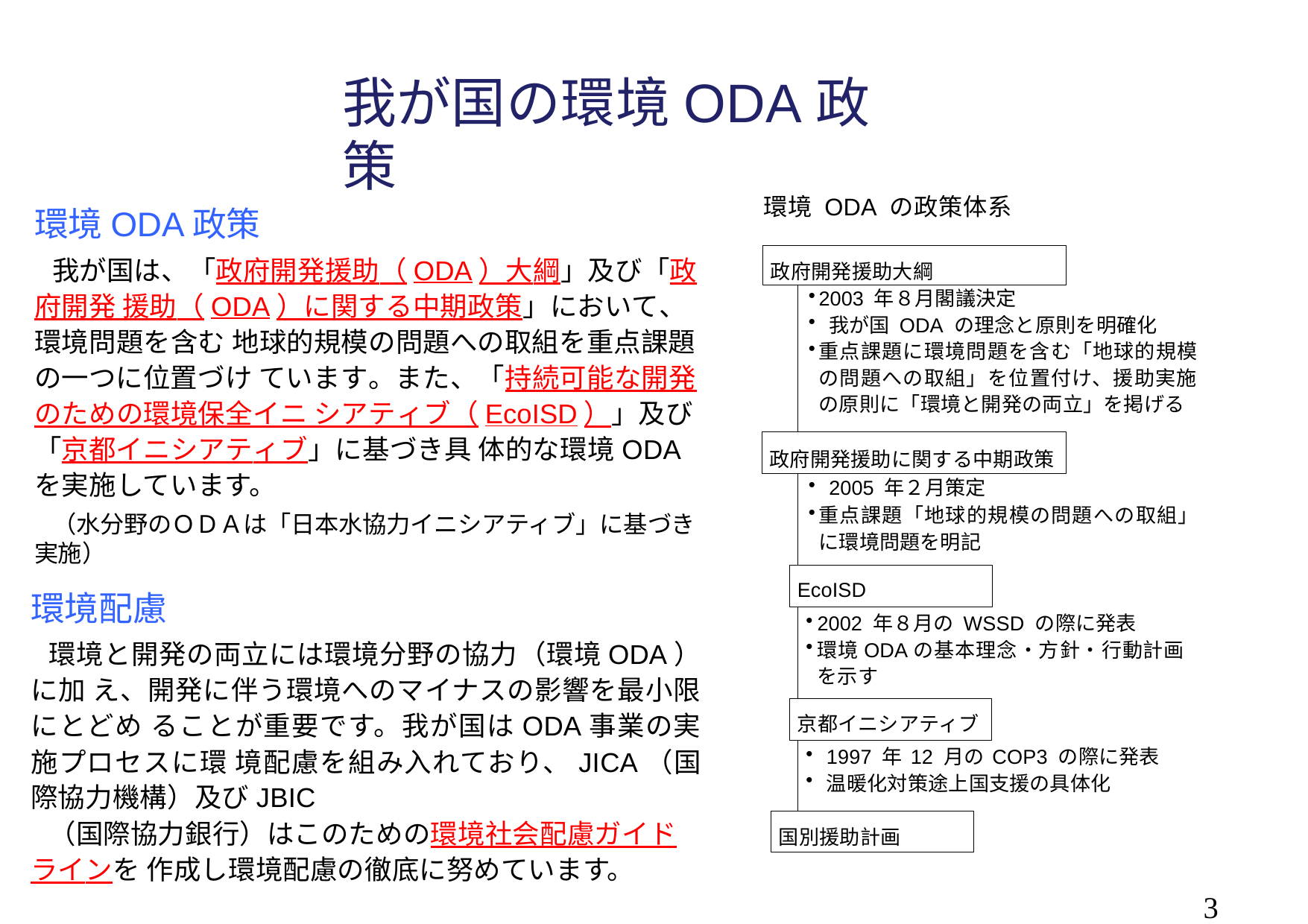

# 我が国の環境ODA政策
環境ODA の政策体系

政府開発援助大綱
2003 年８月閣議決定
我が国 ODA の理念と原則を明確化
重点課題に環境問題を含む「地球的規模 の問題への取組」を位置付け、援助実施 の原則に「環境と開発の両立」を掲げる

政府開発援助に関する中期政策
2005 年２月策定
重点課題「地球的規模の問題への取組」 に環境問題を明記
環境ODA政策
我が国は、「政府開発援助（ODA）大綱」及び「政府開発 援助（ODA）に関する中期政策」において、環境問題を含む 地球的規模の問題への取組を重点課題の一つに位置づけ ています。また、「持続可能な開発のための環境保全イニ シアティブ（EcoISD）」及び「京都イニシアティブ」に基づき具 体的な環境ODAを実施しています。
（水分野のＯＤＡは「日本水協力イニシアティブ」に基づき実施）
EcoISD
環境配慮
環境と開発の両立には環境分野の協力（環境ODA）に加 え、開発に伴う環境へのマイナスの影響を最小限にとどめ ることが重要です。我が国はODA事業の実施プロセスに環 境配慮を組み入れており、JICA（国際協力機構）及びJBIC
（国際協力銀行）はこのための環境社会配慮ガイドラインを 作成し環境配慮の徹底に努めています。
2002 年８月の WSSD の際に発表
環境ODAの基本理念・方針・行動計画 を示す

京都イニシアティブ
1997 年12 月のCOP3 の際に発表
温暖化対策途上国支援の具体化

国別援助計画

3